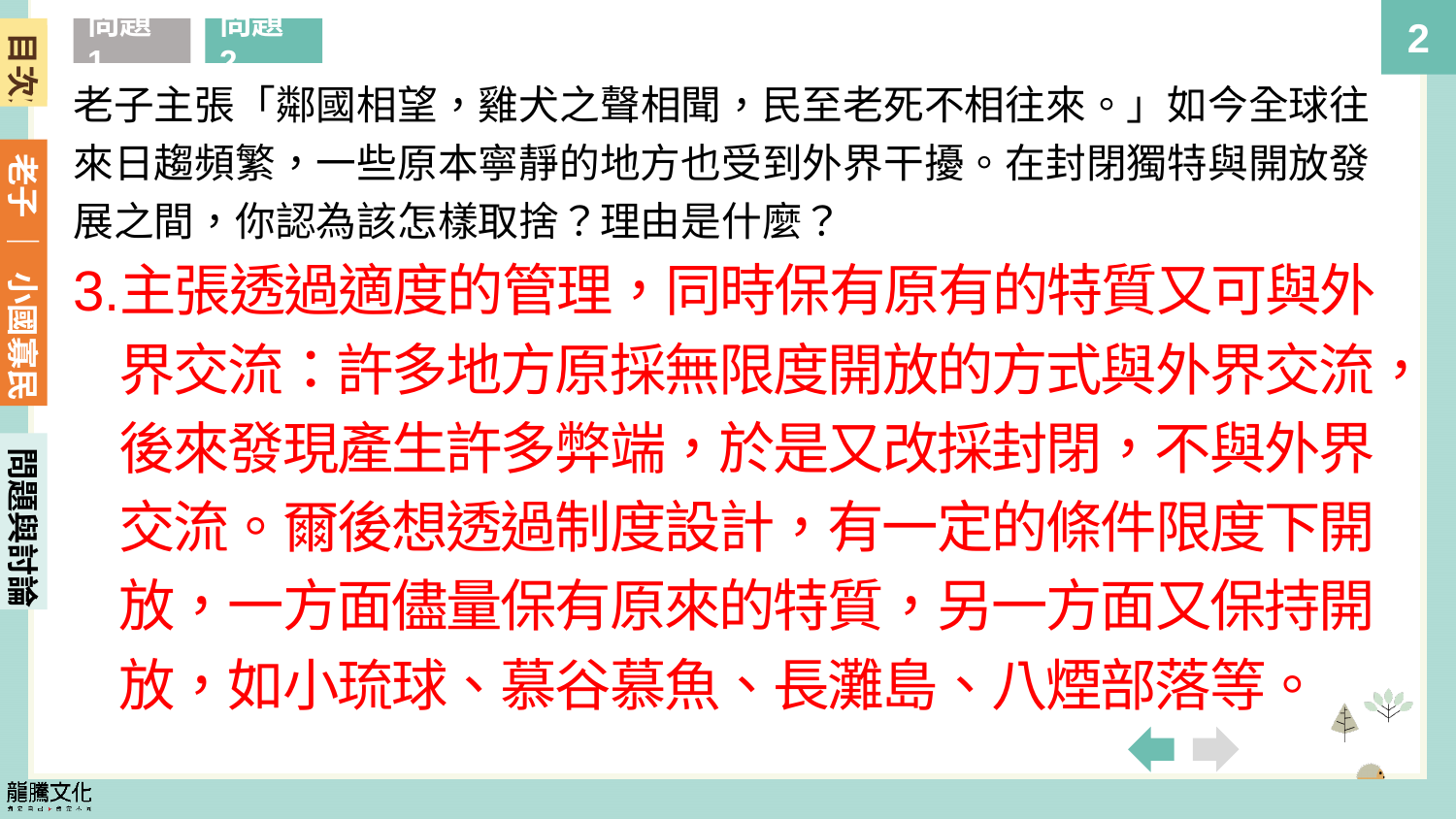

目次
問題1
問題2
老子主張「鄰國相望，雞犬之聲相聞，民至老死不相往來。」如今全球往來日趨頻繁，一些原本寧靜的地方也受到外界干擾。在封閉獨特與開放發展之間，你認為該怎樣取捨？理由是什麼？
主張透過適度的管理，同時保有原有的特質又可與外界交流：許多地方原採無限度開放的方式與外界交流，後來發現產生許多弊端，於是又改採封閉，不與外界交流。爾後想透過制度設計，有一定的條件限度下開放，一方面儘量保有原來的特質，另一方面又保持開放，如小琉球、慕谷慕魚、長灘島、八煙部落等。